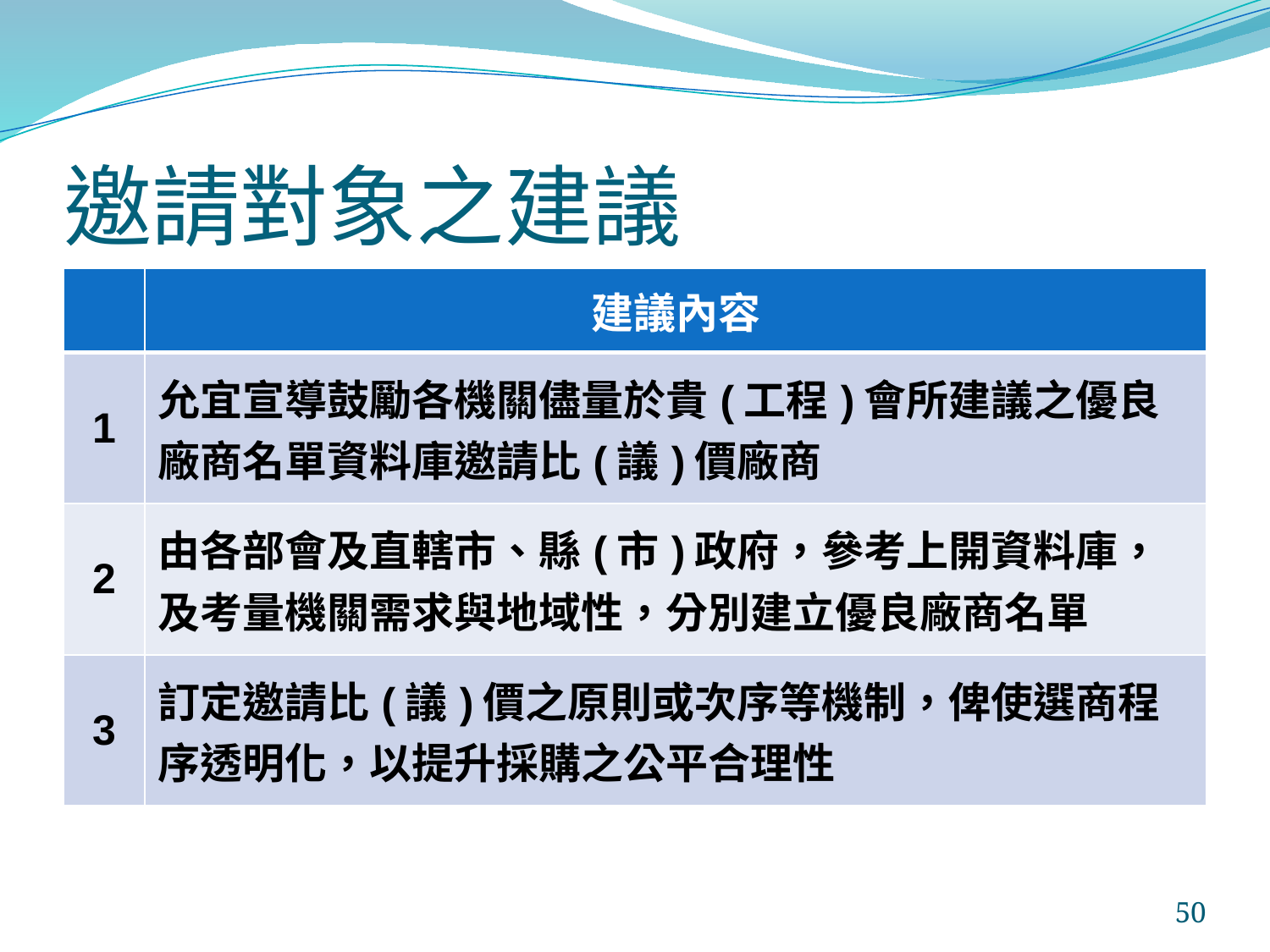

# 邀請對象之建議
|  | 建議內容 |
| --- | --- |
| 1 | 允宜宣導鼓勵各機關儘量於貴(工程)會所建議之優良廠商名單資料庫邀請比(議)價廠商 |
| 2 | 由各部會及直轄市、縣(市)政府，參考上開資料庫，及考量機關需求與地域性，分別建立優良廠商名單 |
| 3 | 訂定邀請比(議)價之原則或次序等機制，俾使選商程序透明化，以提升採購之公平合理性 |
50